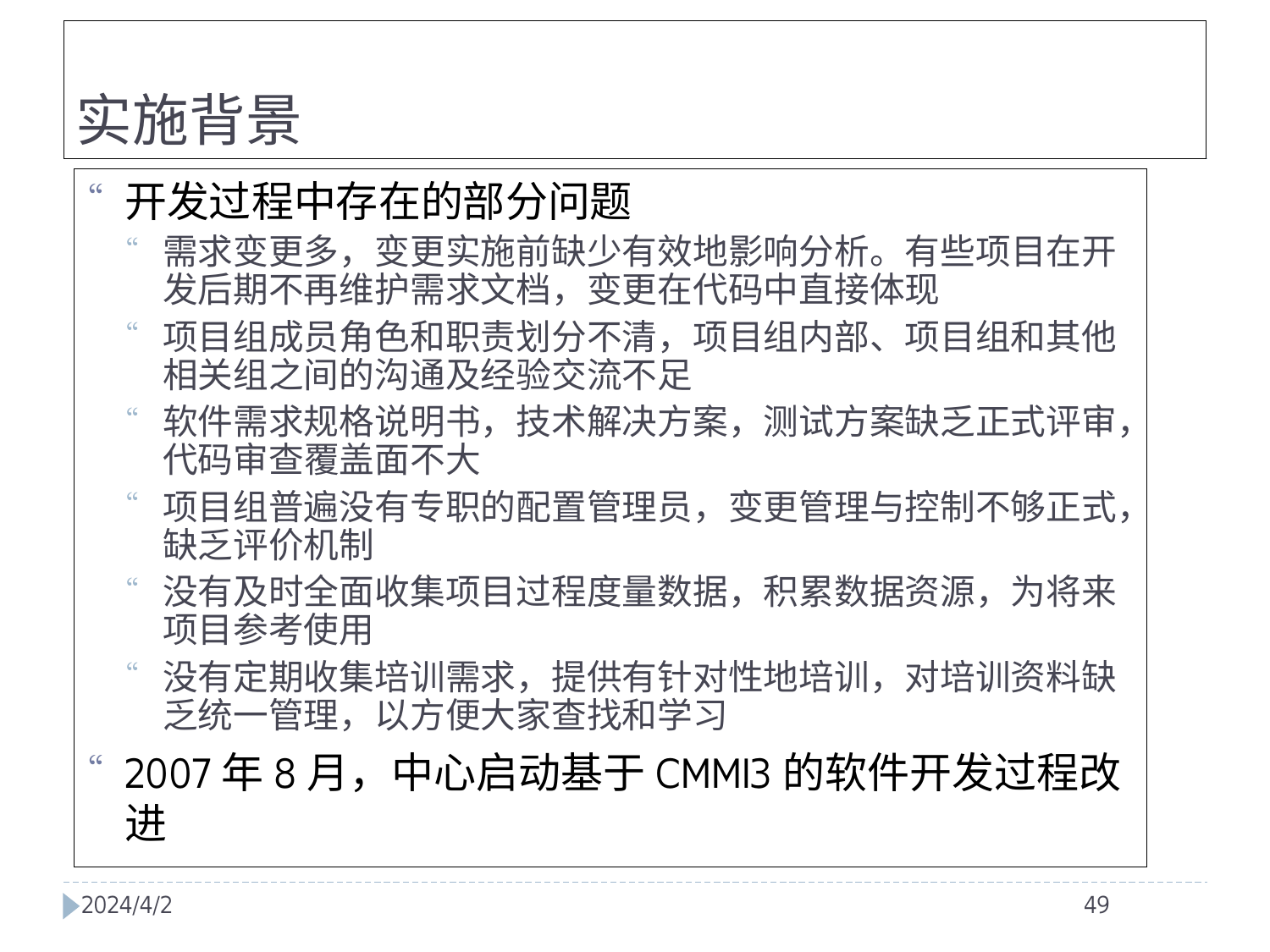

实施背景
开发过程中存在的部分问题
需求变更多，变更实施前缺少有效地影响分析。有些项目在开发后期不再维护需求文档，变更在代码中直接体现
项目组成员角色和职责划分不清，项目组内部、项目组和其他相关组之间的沟通及经验交流不足
软件需求规格说明书，技术解决方案，测试方案缺乏正式评审，代码审查覆盖面不大
项目组普遍没有专职的配置管理员，变更管理与控制不够正式，缺乏评价机制
没有及时全面收集项目过程度量数据，积累数据资源，为将来项目参考使用
没有定期收集培训需求，提供有针对性地培训，对培训资料缺乏统一管理，以方便大家查找和学习
2007年8月，中心启动基于CMMI3的软件开发过程改进
2024/4/2
49